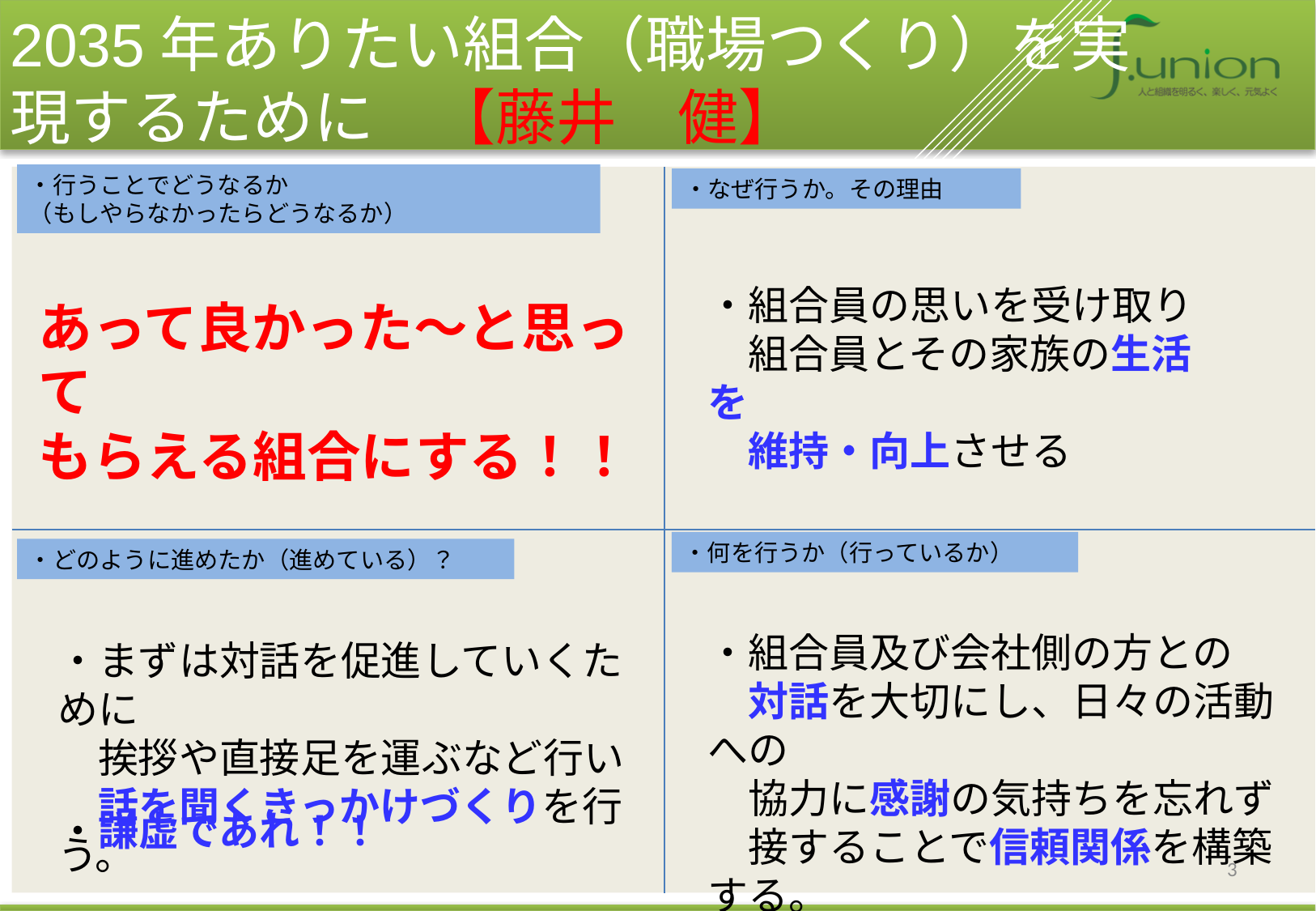

2035年ありたい組合（職場つくり）を実現するために　【藤井　健】

・行うことでどうなるか
（もしやらなかったらどうなるか）

・なぜ行うか。その理由

・組合員の思いを受け取り
　組合員とその家族の生活を
　維持・向上させる
あって良かった～と思って
もらえる組合にする！！
・何を行うか（行っているか）
・どのように進めたか（進めている）？
・組合員及び会社側の方との
　対話を大切にし、日々の活動への
　協力に感謝の気持ちを忘れず
　接することで信頼関係を構築する。
・まずは対話を促進していくために
　挨拶や直接足を運ぶなど行い
　話を聞くきっかけづくりを行う。
・謙虚であれ！！
3